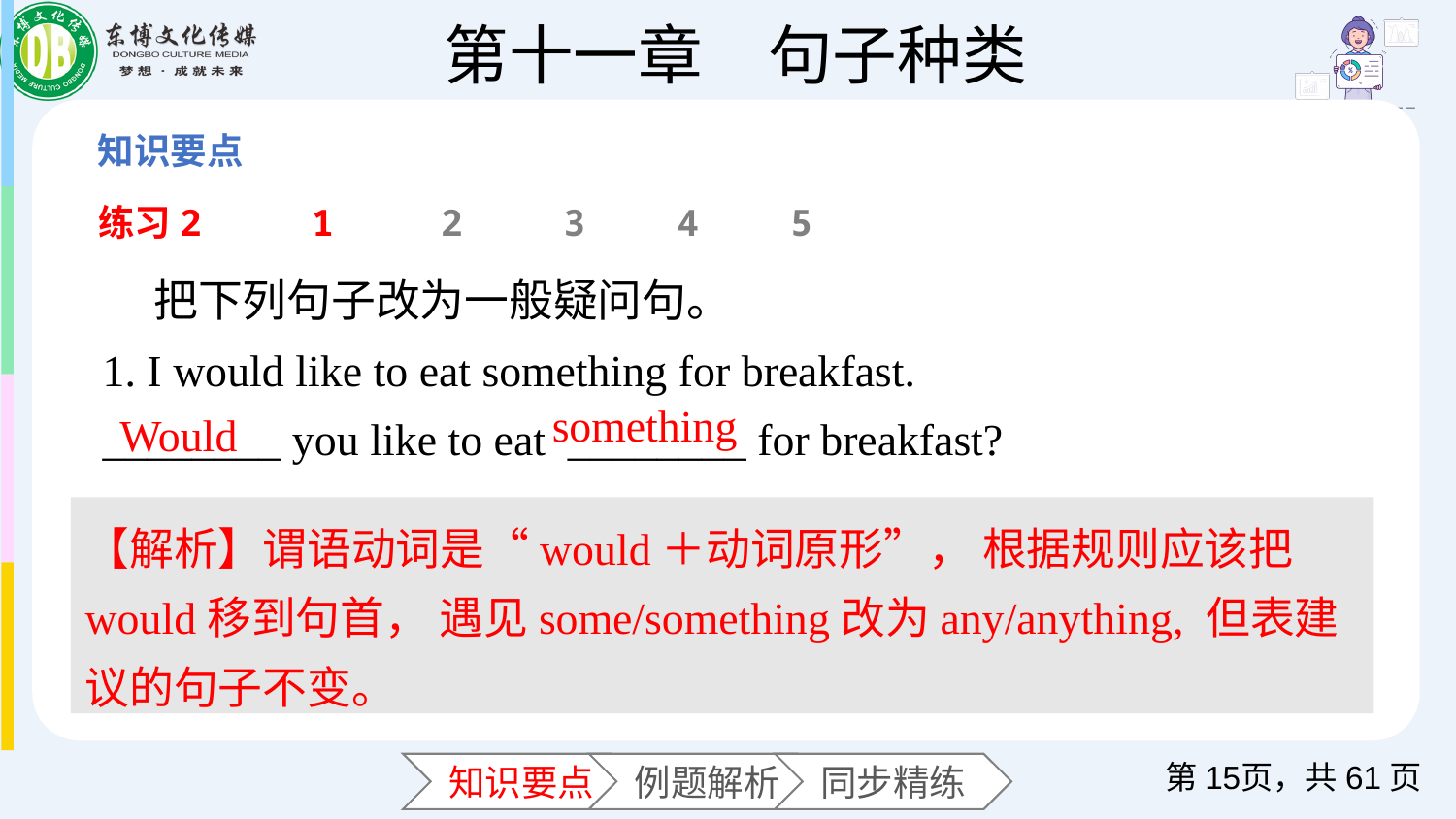

练习2
1
2
3
4
5
    把下列句子改为一般疑问句。
1. I would like to eat something for breakfast.
________ you like to eat  ________ for breakfast?
something
Would
【解析】谓语动词是“would＋动词原形”， 根据规则应该把would移到句首， 遇见some/something改为any/anything, 但表建议的句子不变。